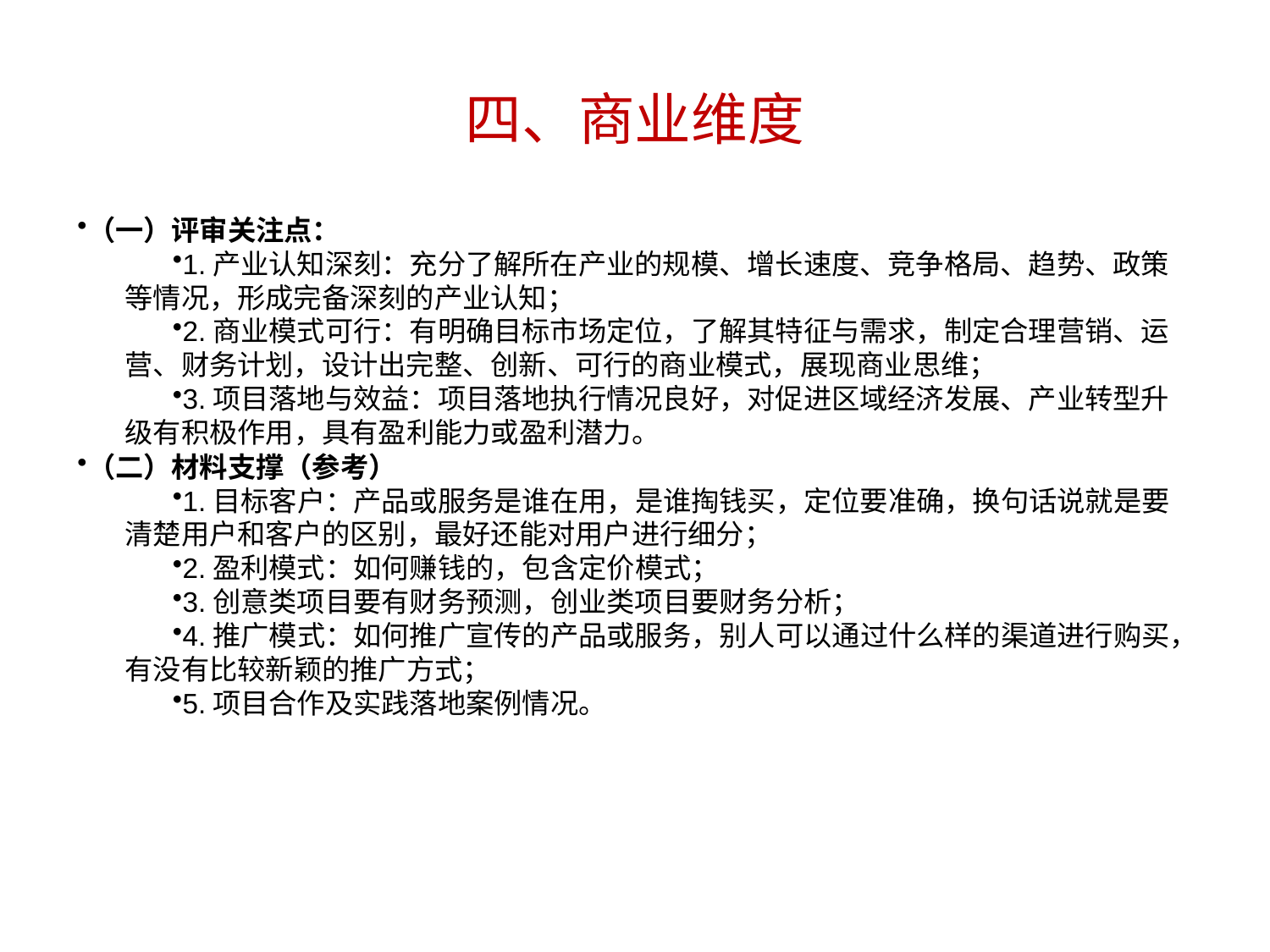

# 四、商业维度
（一）评审关注点：
1.产业认知深刻：充分了解所在产业的规模、增长速度、竞争格局、趋势、政策等情况，形成完备深刻的产业认知；
2.商业模式可行：有明确目标市场定位，了解其特征与需求，制定合理营销、运营、财务计划，设计出完整、创新、可行的商业模式，展现商业思维；
3.项目落地与效益：项目落地执行情况良好，对促进区域经济发展、产业转型升级有积极作用，具有盈利能力或盈利潜力。
（二）材料支撑（参考）
1.目标客户：产品或服务是谁在用，是谁掏钱买，定位要准确，换句话说就是要清楚用户和客户的区别，最好还能对用户进行细分；
2.盈利模式：如何赚钱的，包含定价模式；
3.创意类项目要有财务预测，创业类项目要财务分析；
4.推广模式：如何推广宣传的产品或服务，别人可以通过什么样的渠道进行购买，有没有比较新颖的推广方式；
5.项目合作及实践落地案例情况。